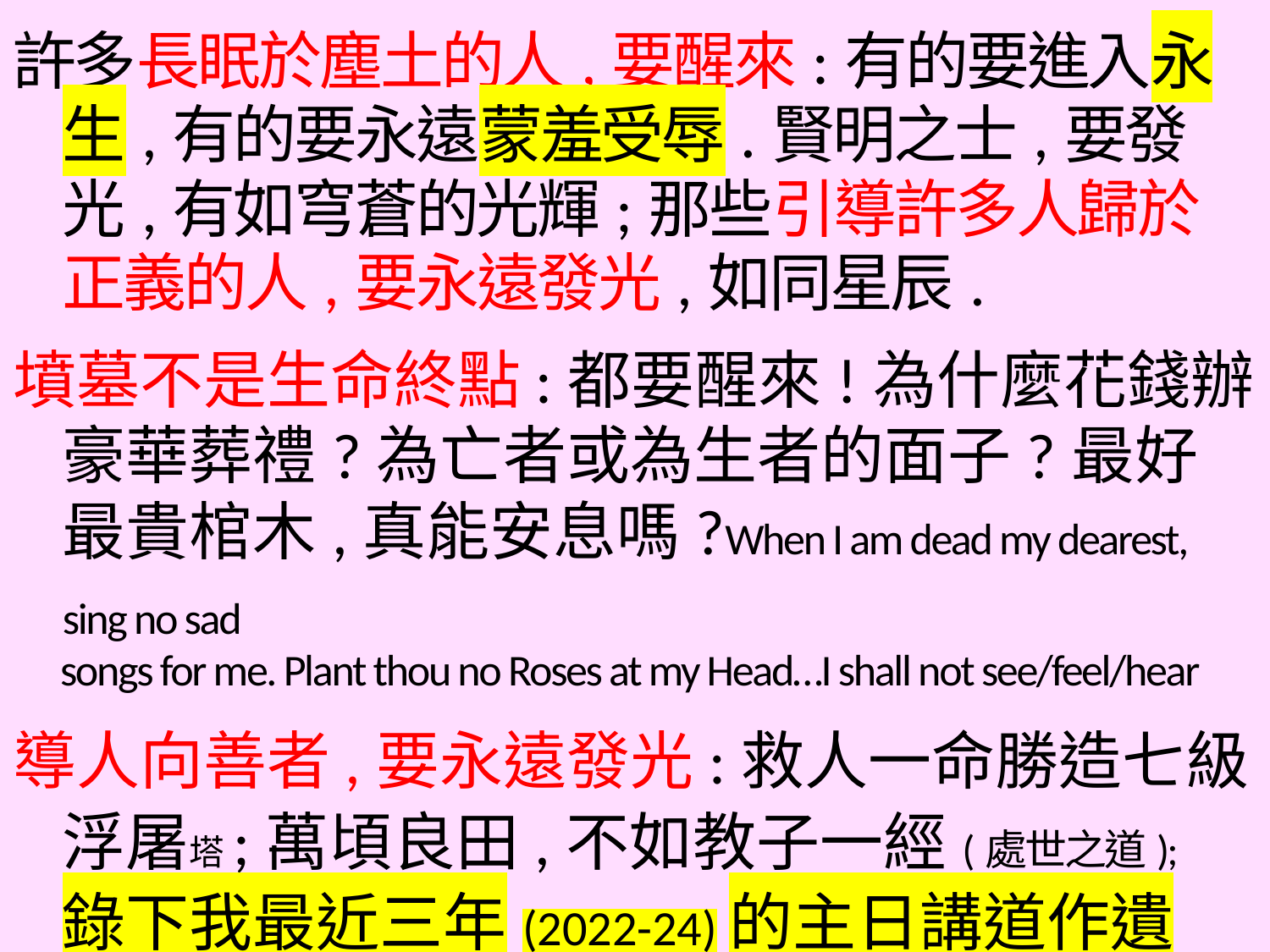

許多長眠於塵土的人,要醒來:有的要進入永生,有的要永遠蒙羞受辱.賢明之士,要發光,有如穹蒼的光輝;那些引導許多人歸於正義的人,要永遠發光,如同星辰.
墳墓不是生命終點:都要醒來!為什麼花錢辦豪華葬禮?為亡者或為生者的面子?最好最貴棺木,真能安息嗎?When I am dead my dearest, sing no sad
      songs for me. Plant thou no Roses at my Head…I shall not see/feel/hear
導人向善者,要永遠發光:救人一命勝造七級浮屠塔;萬頃良田,不如教子一經(處世之道);  錄下我最近三年(2022-24)的主日講道作遺產,如何?